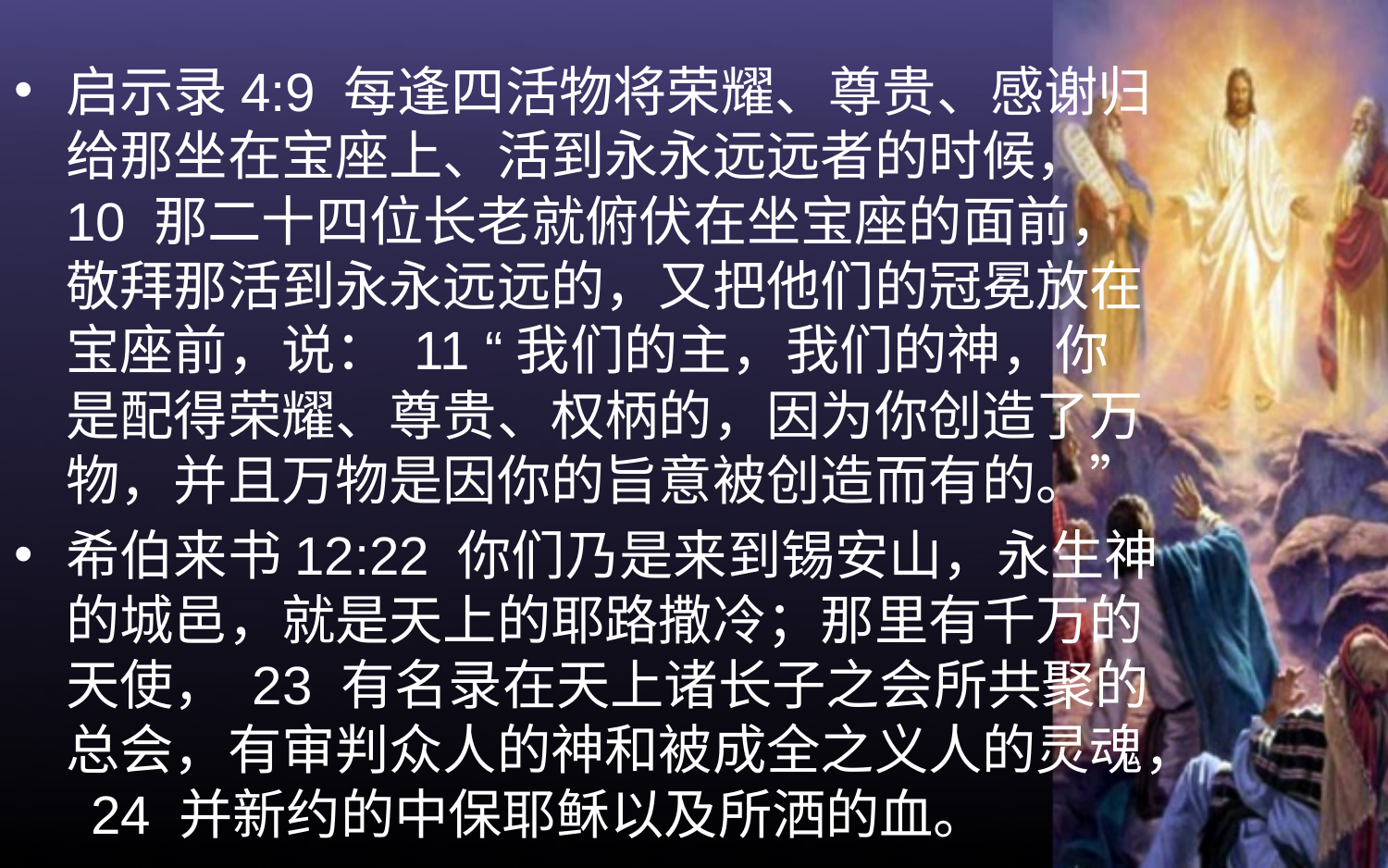

启示录4:9 每逢四活物将荣耀、尊贵、感谢归给那坐在宝座上、活到永永远远者的时候， 10 那二十四位长老就俯伏在坐宝座的面前，敬拜那活到永永远远的，又把他们的冠冕放在宝座前，说： 11 “我们的主，我们的神，你是配得荣耀、尊贵、权柄的，因为你创造了万物，并且万物是因你的旨意被创造而有的。”
希伯来书12:22 你们乃是来到锡安山，永生神的城邑，就是天上的耶路撒冷；那里有千万的天使， 23 有名录在天上诸长子之会所共聚的总会，有审判众人的神和被成全之义人的灵魂， 24 并新约的中保耶稣以及所洒的血。